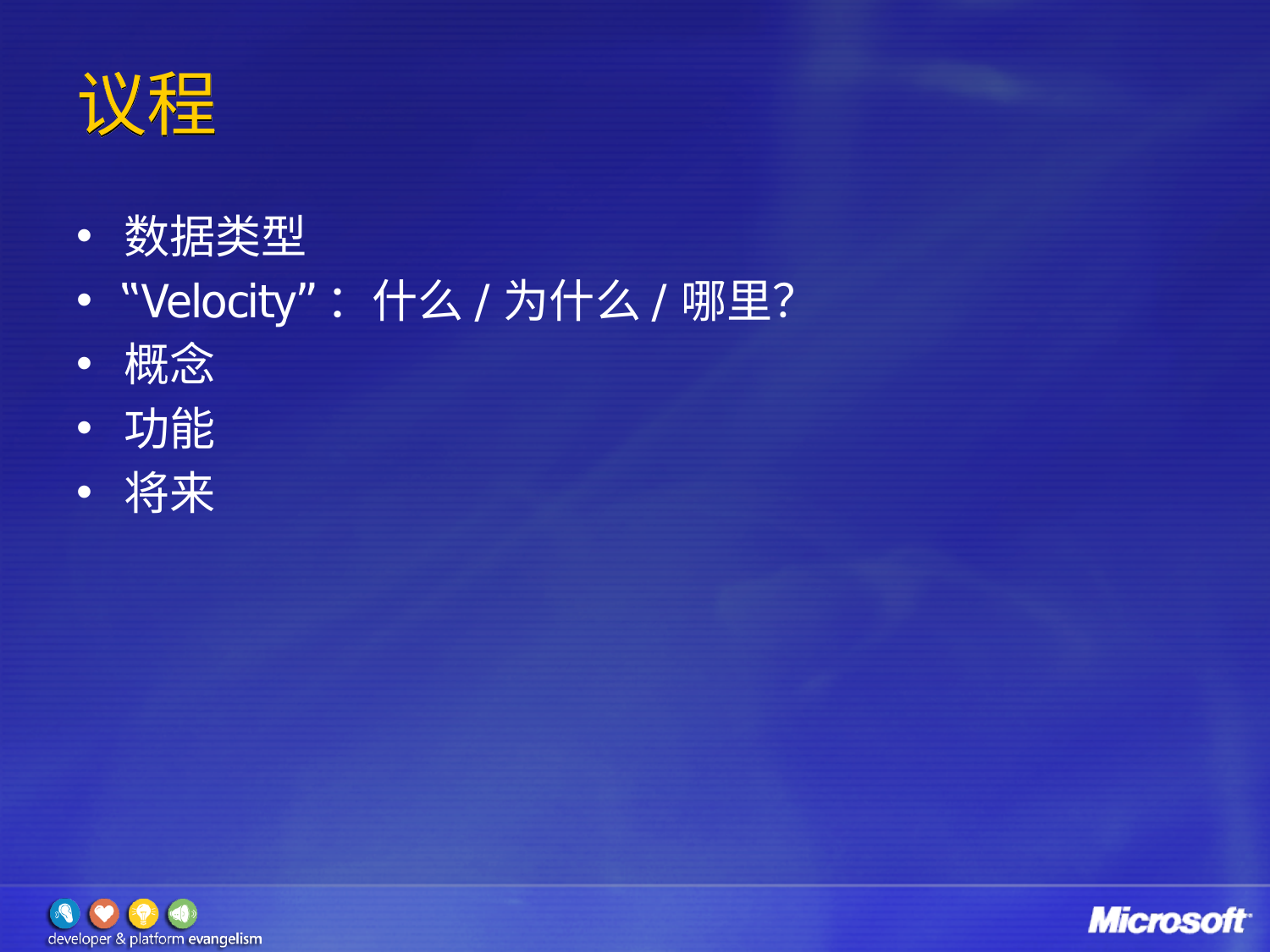

# 议程
数据类型
“Velocity”：什么/为什么/哪里？
概念
功能
将来